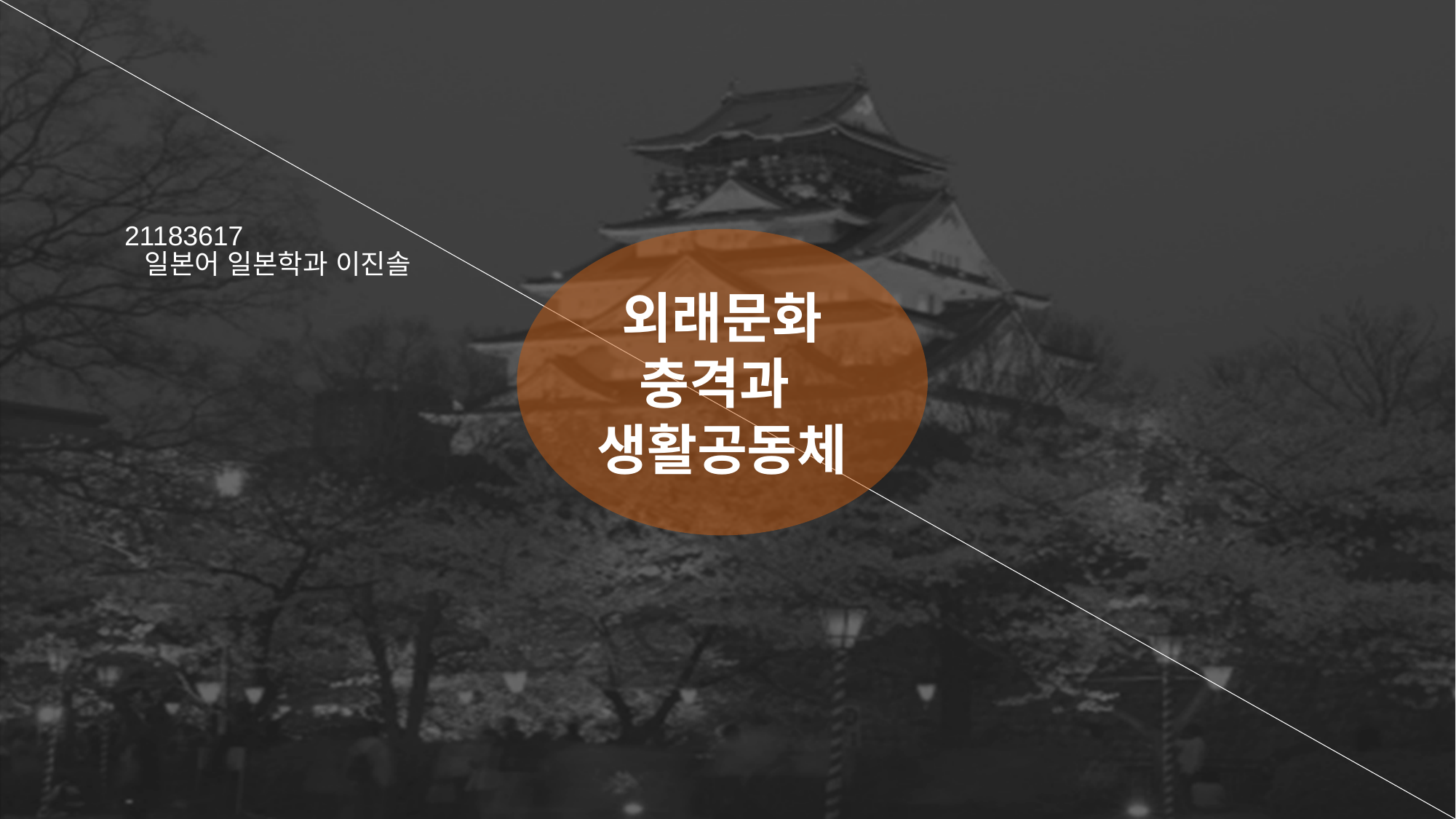

21183617
일본어 일본학과 이진솔
외래문화 충격과
생활공동체